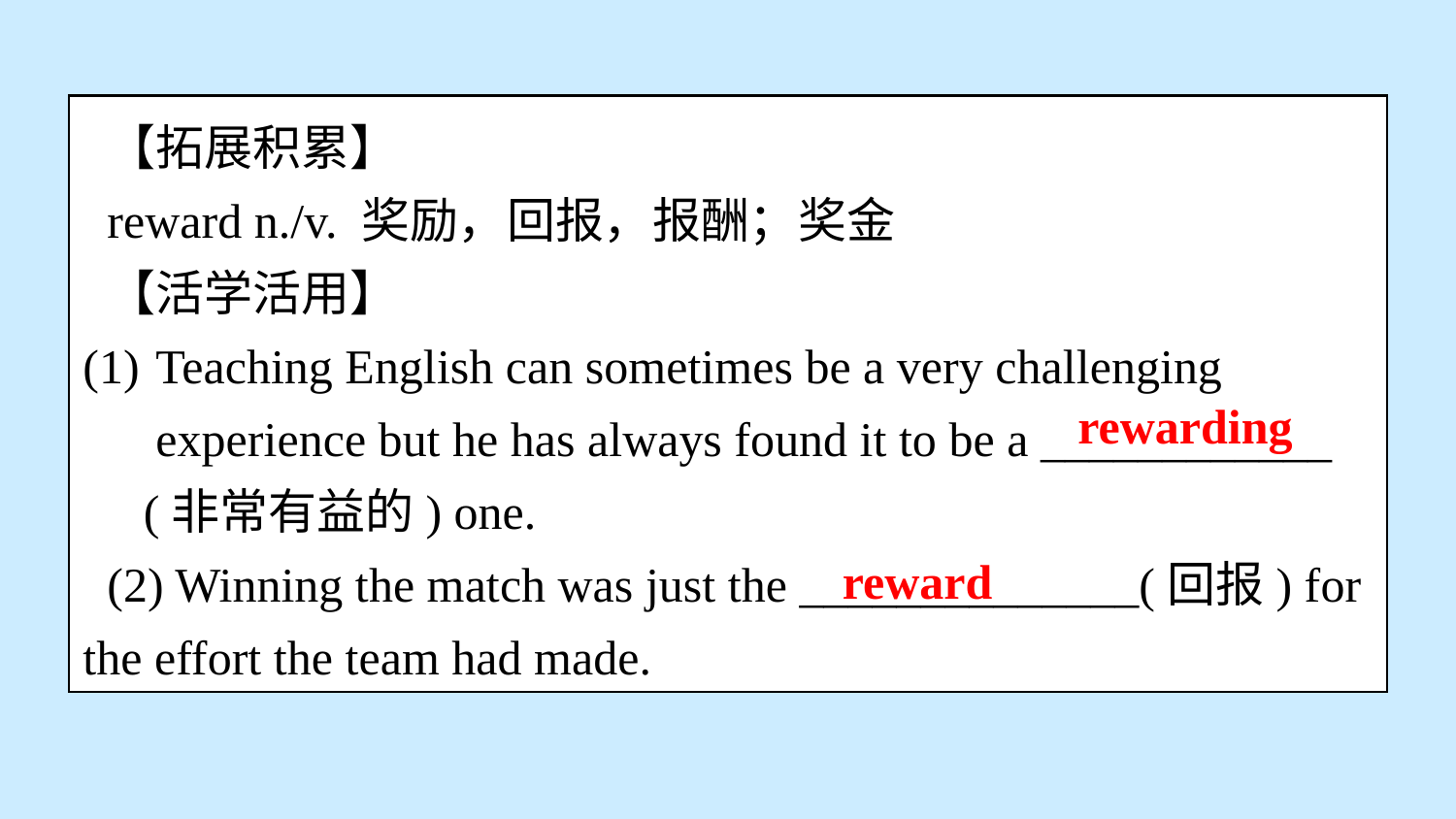

【拓展积累】
reward n./v. 奖励，回报，报酬；奖金
【活学活用】
Teaching English can sometimes be a very challenging experience but he has always found it to be a ____________
     (非常有益的) one.
(2) Winning the match was just the ______________(回报) for the effort the team had made.
rewarding
reward